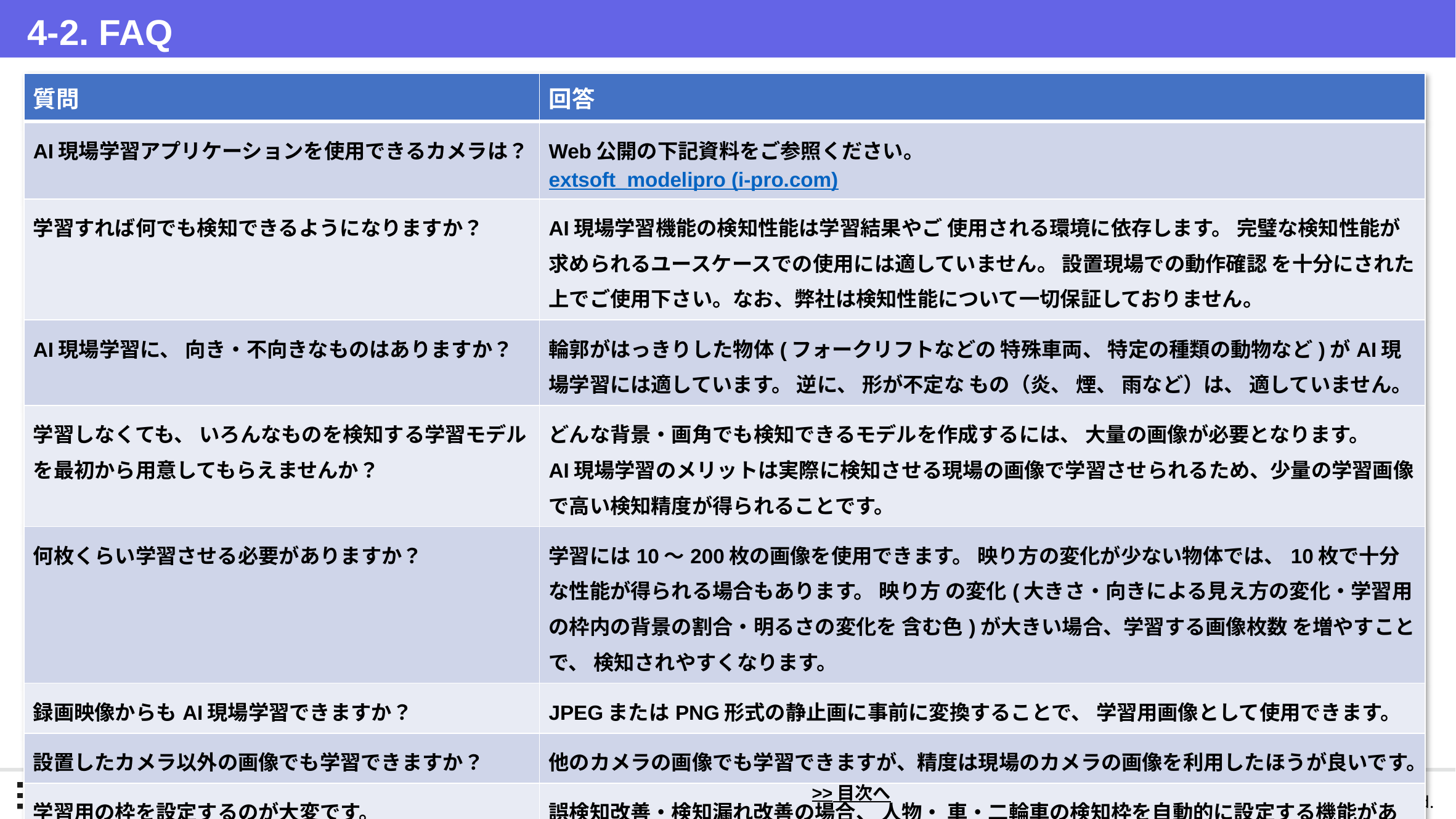

# 4-2. FAQ
| 質問 | 回答 |
| --- | --- |
| AI現場学習アプリケーションを使用できるカメラは？ | Web公開の下記資料をご参照ください。 extsoft\_modelipro (i-pro.com) |
| 学習すれば何でも検知できるようになりますか？ | AI現場学習機能の検知性能は学習結果やご 使用される環境に依存します。 完璧な検知性能が求められるユースケースでの使用には適していません。 設置現場での動作確認 を十分にされた上でご使用下さい。なお、弊社は検知性能について一切保証しておりません。 |
| AI現場学習に、 向き・不向きなものはありますか？ | 輪郭がはっきりした物体(フォークリフトなどの 特殊車両、 特定の種類の動物など)がAI現場学習には適しています。 逆に、 形が不定な もの（炎、 煙、 雨など）は、 適していません。 |
| 学習しなくても、 いろんなものを検知する学習モデルを最初から用意してもらえませんか？ | どんな背景・画角でも検知できるモデルを作成するには、 大量の画像が必要となります。 AI現場学習のメリットは実際に検知させる現場の画像で学習させられるため、少量の学習画像で高い検知精度が得られることです。 |
| 何枚くらい学習させる必要がありますか？ | 学習には10～200枚の画像を使用できます。 映り方の変化が少ない物体では、10枚で十分な性能が得られる場合もあります。 映り方 の変化(大きさ・向きによる見え方の変化・学習用の枠内の背景の割合・明るさの変化を 含む色)が大きい場合、学習する画像枚数 を増やすことで、 検知されやすくなります。 |
| 録画映像からもAI現場学習できますか？ | JPEGまたはPNG形式の静止画に事前に変換することで、 学習用画像として使用できます。 |
| 設置したカメラ以外の画像でも学習できますか？ | 他のカメラの画像でも学習できますが、精度は現場のカメラの画像を利用したほうが良いです。 |
| 学習用の枠を設定するのが大変です。 簡単な方法はありませんか？ | 誤検知改善・検知漏れ改善の場合、 人物・ 車・二輪車の検知枠を自動的に設定する機能があります。 |
>> 目次へ